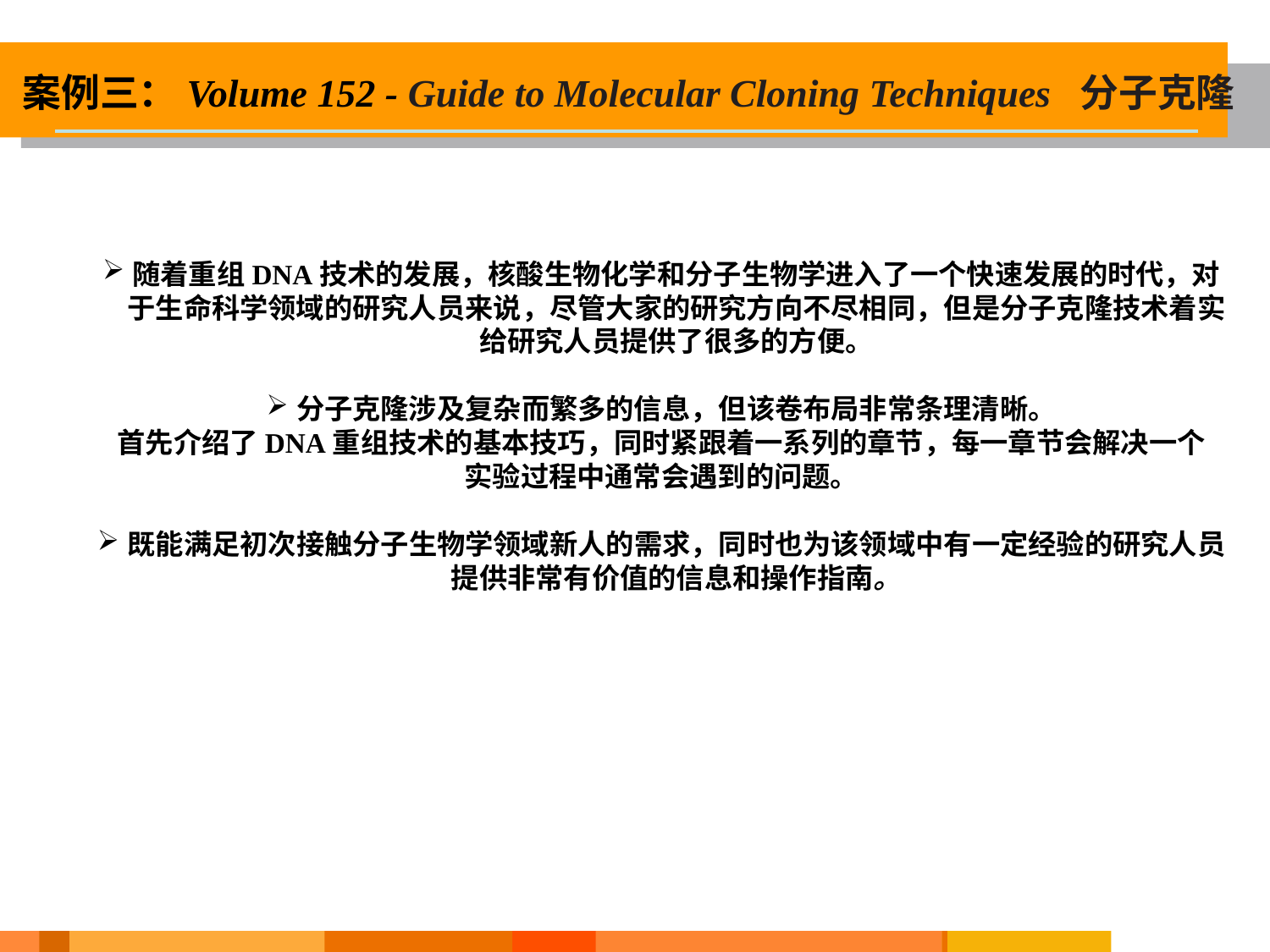

案例三：Volume 152 - Guide to Molecular Cloning Techniques  分子克隆

随着重组DNA技术的发展，核酸生物化学和分子生物学进入了一个快速发展的时代，对于生命科学领域的研究人员来说，尽管大家的研究方向不尽相同，但是分子克隆技术着实给研究人员提供了很多的方便。

分子克隆涉及复杂而繁多的信息，但该卷布局非常条理清晰。
首先介绍了DNA重组技术的基本技巧，同时紧跟着一系列的章节，每一章节会解决一个
实验过程中通常会遇到的问题。

既能满足初次接触分子生物学领域新人的需求，同时也为该领域中有一定经验的研究人员提供非常有价值的信息和操作指南。